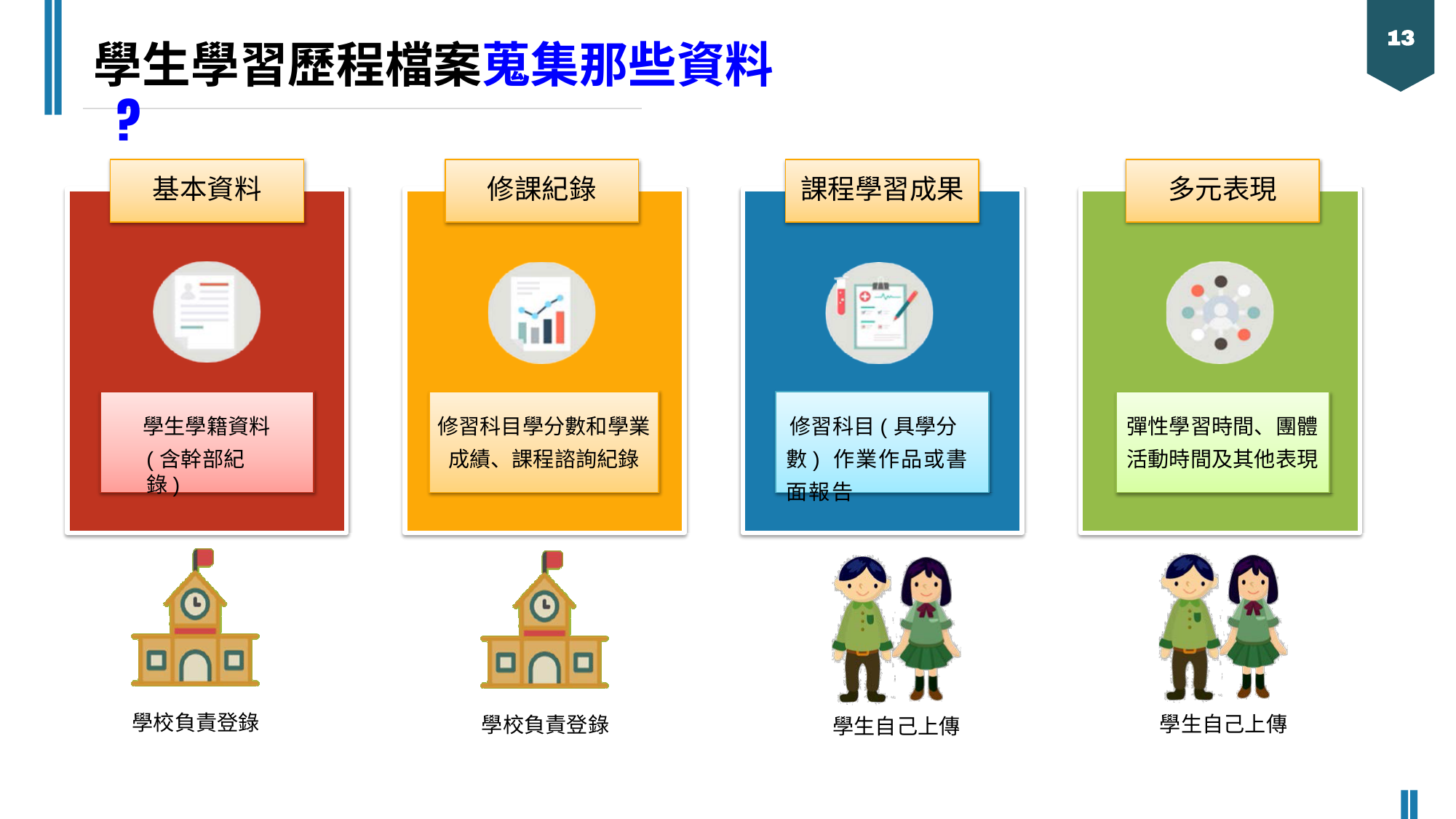

13
學生學習歷程檔案蒐集那些資料 ?

基本資料
修課紀錄
課程學習成果
多元表現

修習科目學分數和學業 成績、課程諮詢紀錄
修習科目(具學分數) 作業作品或書面報告
彈性學習時間、團體 活動時間及其他表現
學生學籍資料

(含幹部紀錄)

學校負責登錄
學生自己上傳
學校負責登錄
學生自己上傳